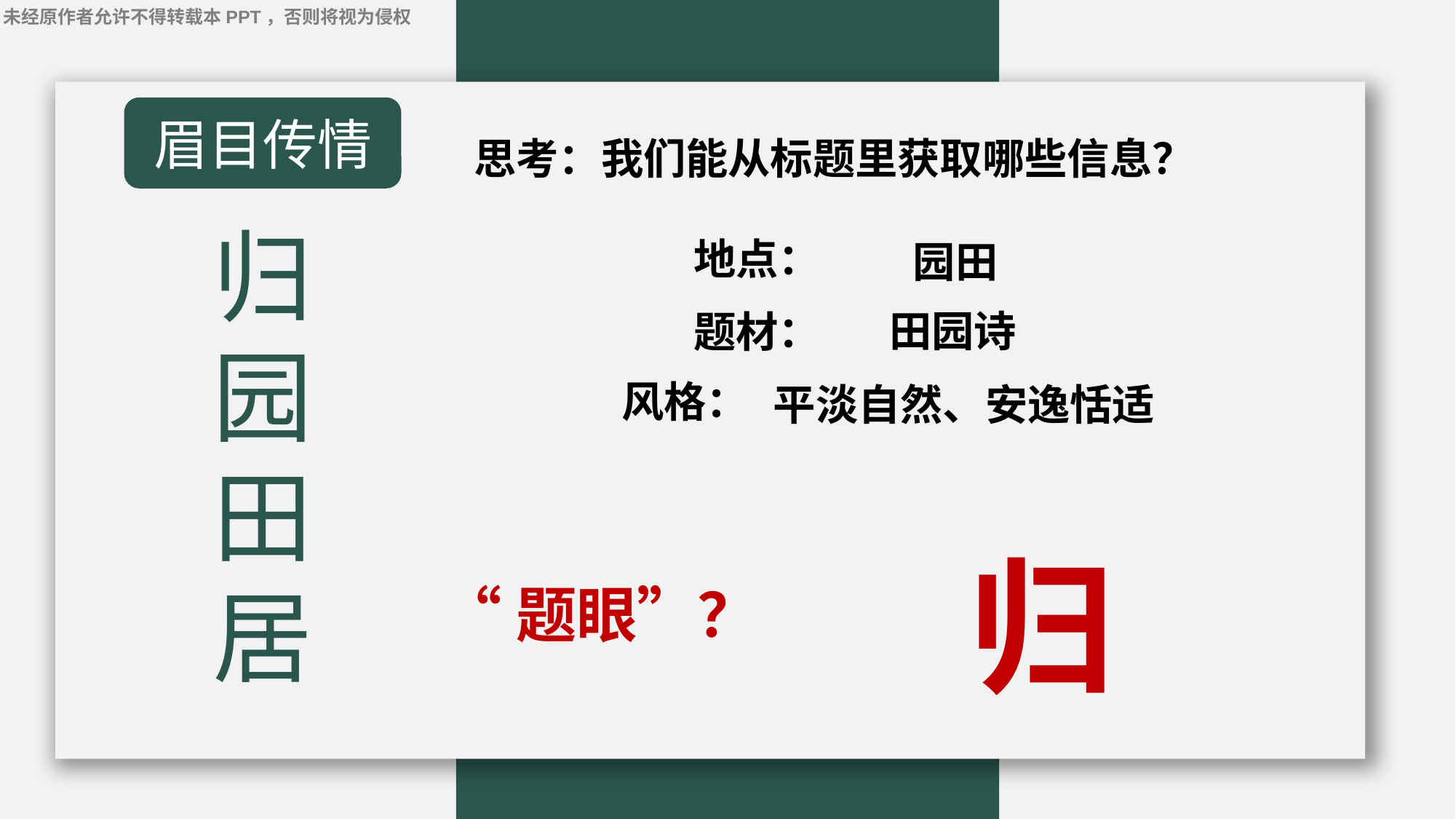

眉目传情
思考：我们能从标题里获取哪些信息？
地点：
园田
归园田居
田园诗
题材：
风格：
平淡自然、安逸恬适
归
“题眼”？